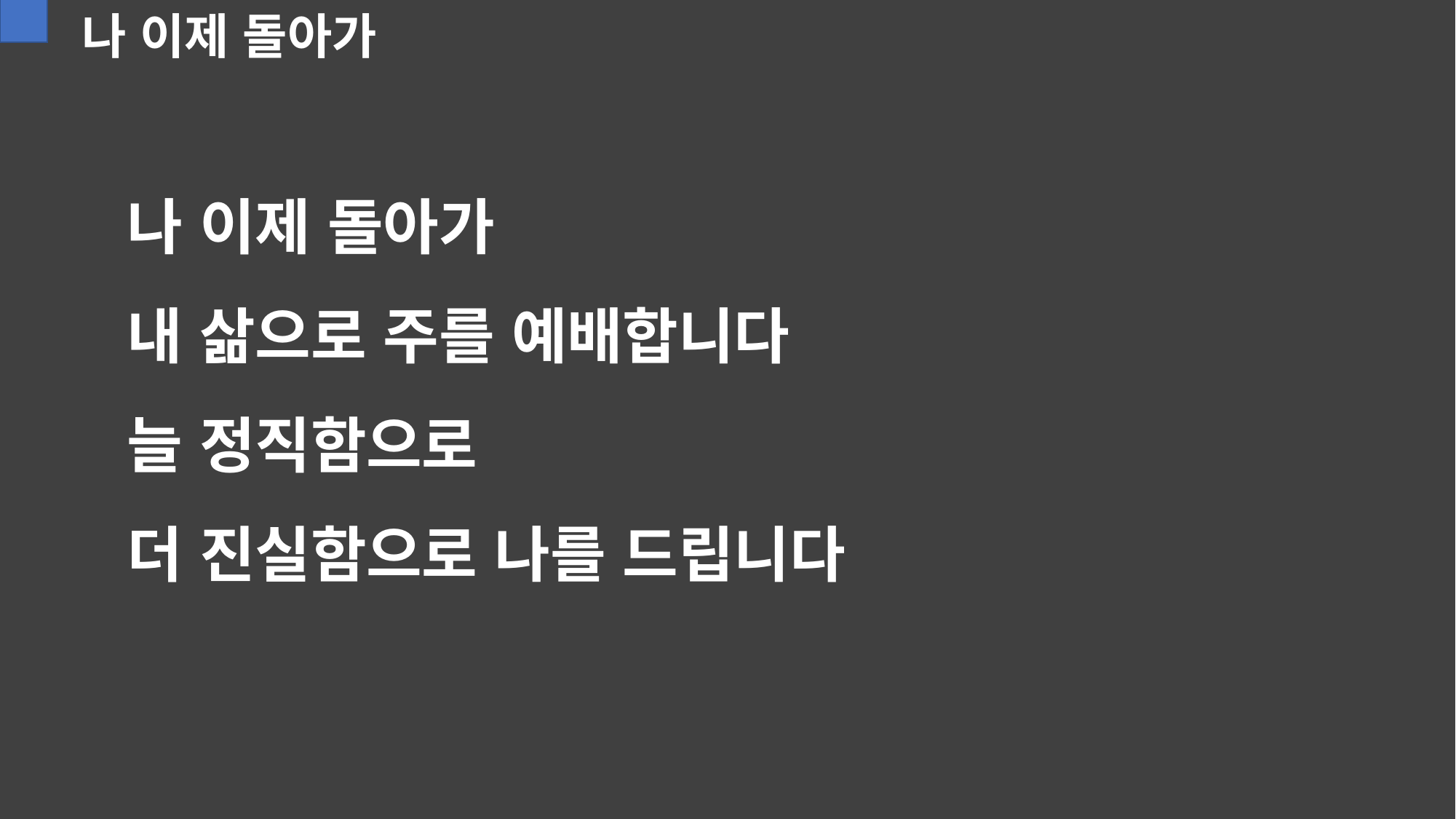

나 이제 돌아가

나 이제 돌아가
내 삶으로 주를 예배합니다
늘 정직함으로
더 진실함으로 나를 드립니다